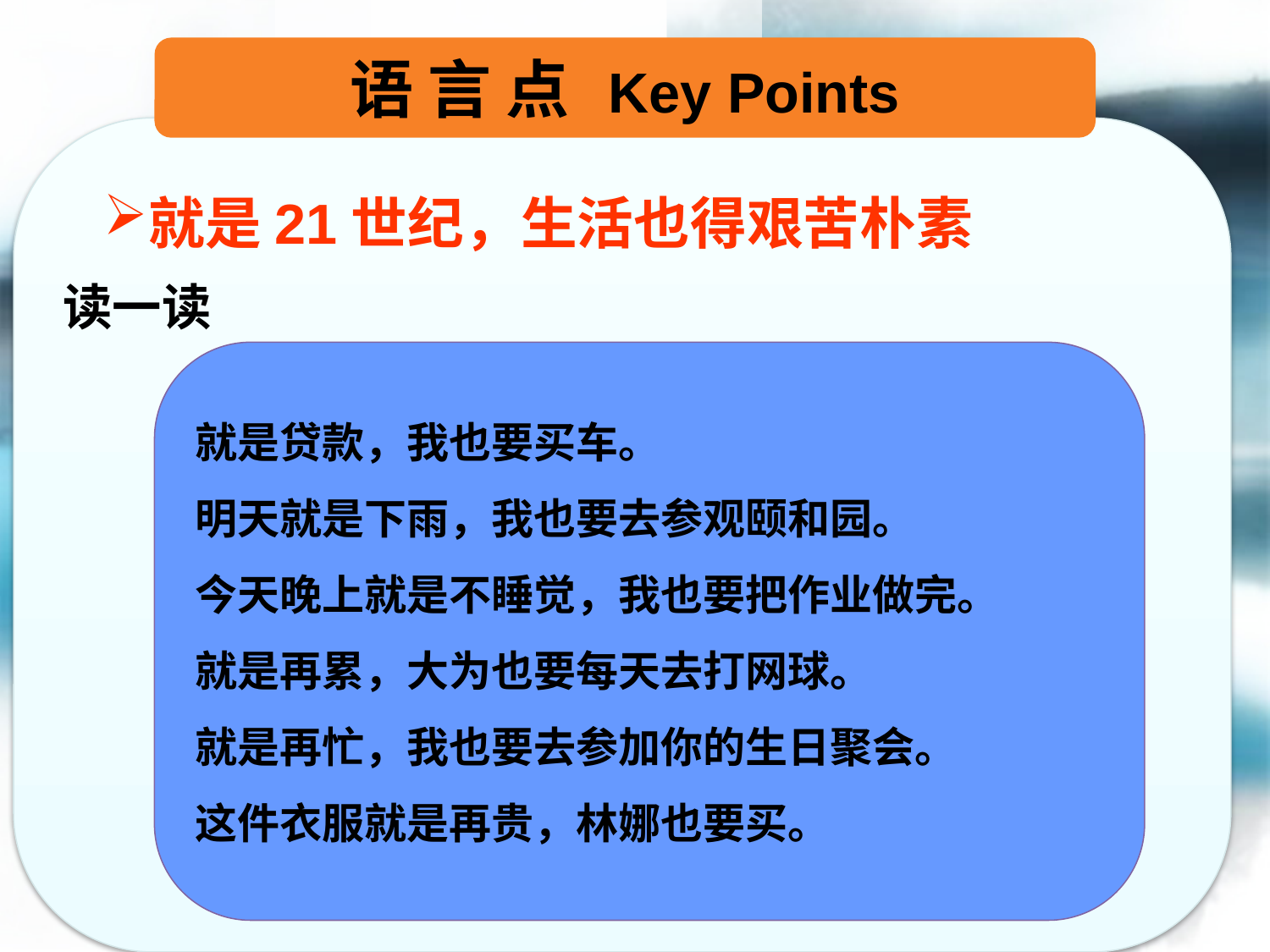

语 言 点  Key Points

就是21世纪，生活也得艰苦朴素
读一读

就是贷款，我也要买车。
明天就是下雨，我也要去参观颐和园。
今天晚上就是不睡觉，我也要把作业做完。
就是再累，大为也要每天去打网球。
就是再忙，我也要去参加你的生日聚会。
这件衣服就是再贵，林娜也要买。